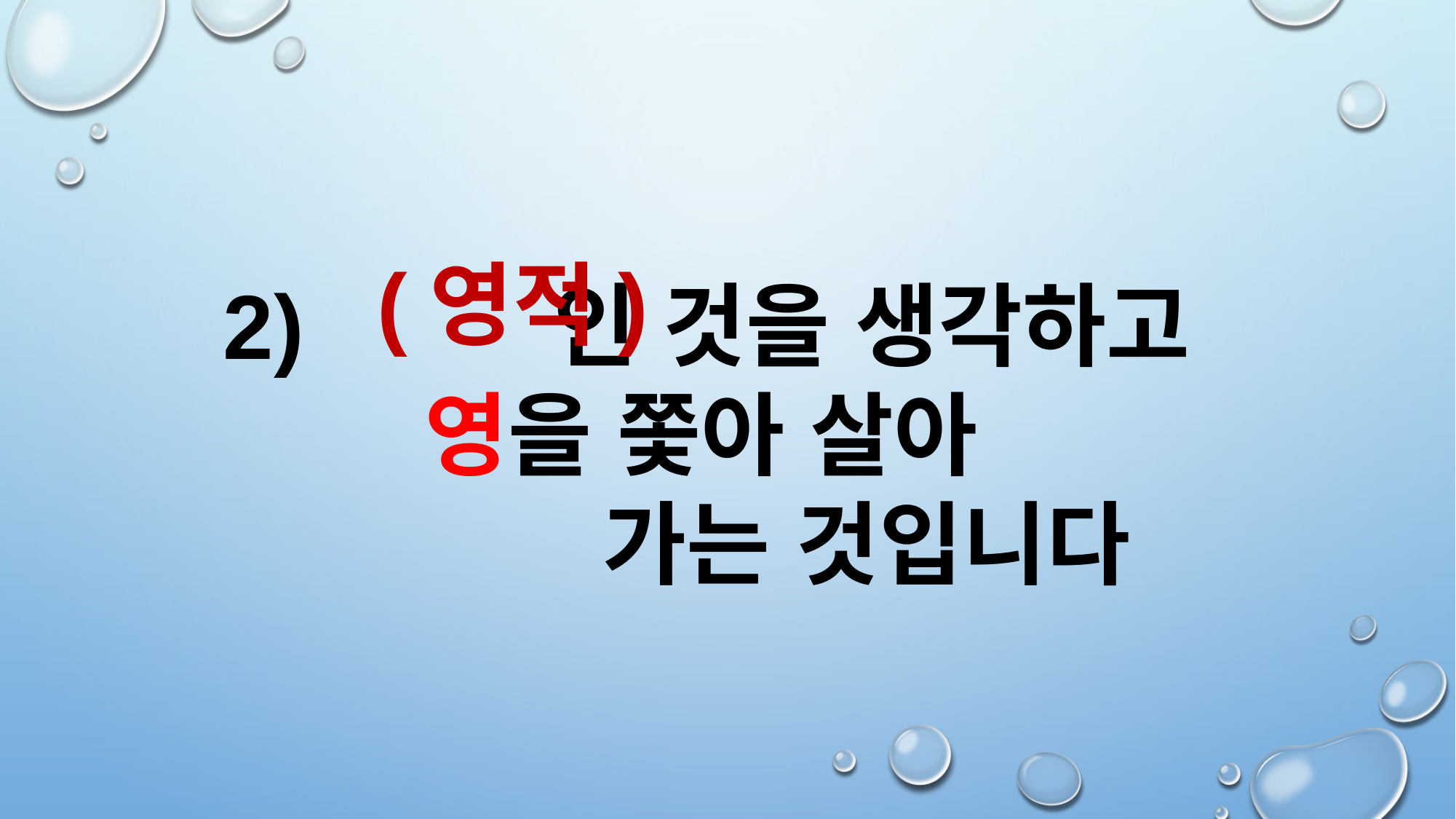

2)         인 것을 생각하고
             영을 쫓아 살아
                    가는 것입니다
(영적)